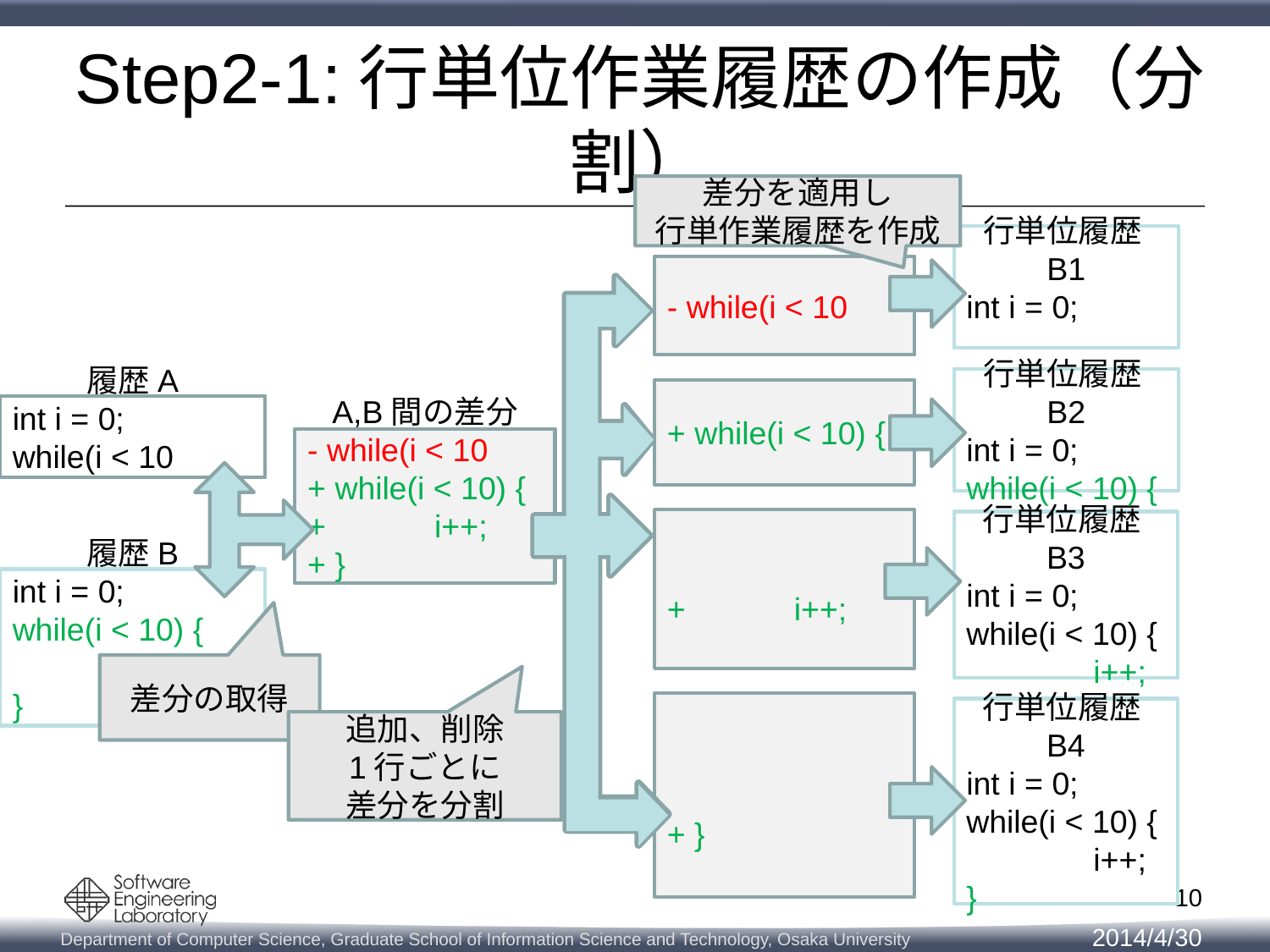

# Step2-1:行単位作業履歴の作成（分割）
差分を適用し
行単作業履歴を作成
行単位履歴B1
int i = 0;

- while(i < 10

行単位履歴B2
int i = 0;
while(i < 10) {
+ while(i < 10) {
履歴A
int i = 0;
while(i < 10

A,B間の差分
- while(i < 10
+ while(i < 10) {
+ 	i++;
+ }

+ 	i++;
行単位履歴B3
int i = 0;
while(i < 10) {
	i++;

履歴B
int i = 0;
while(i < 10) {
	i++;
}

差分の取得

+ }
行単位履歴B4
int i = 0;
while(i < 10) {
	i++;
}
追加、削除
1行ごとに
差分を分割

10
2014/4/30